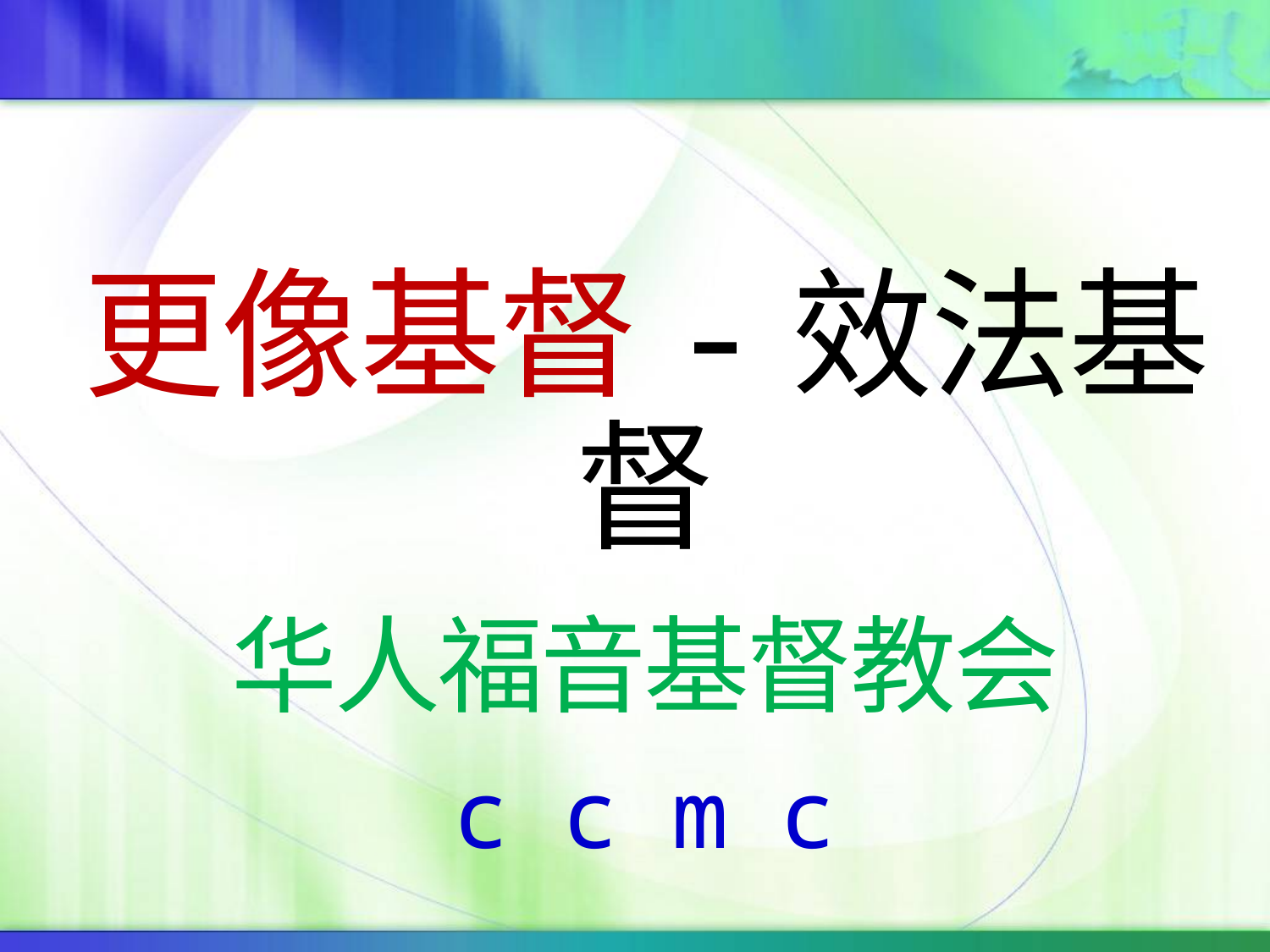

# 更像基督-效法基督
华人福音基督教会
c c m c